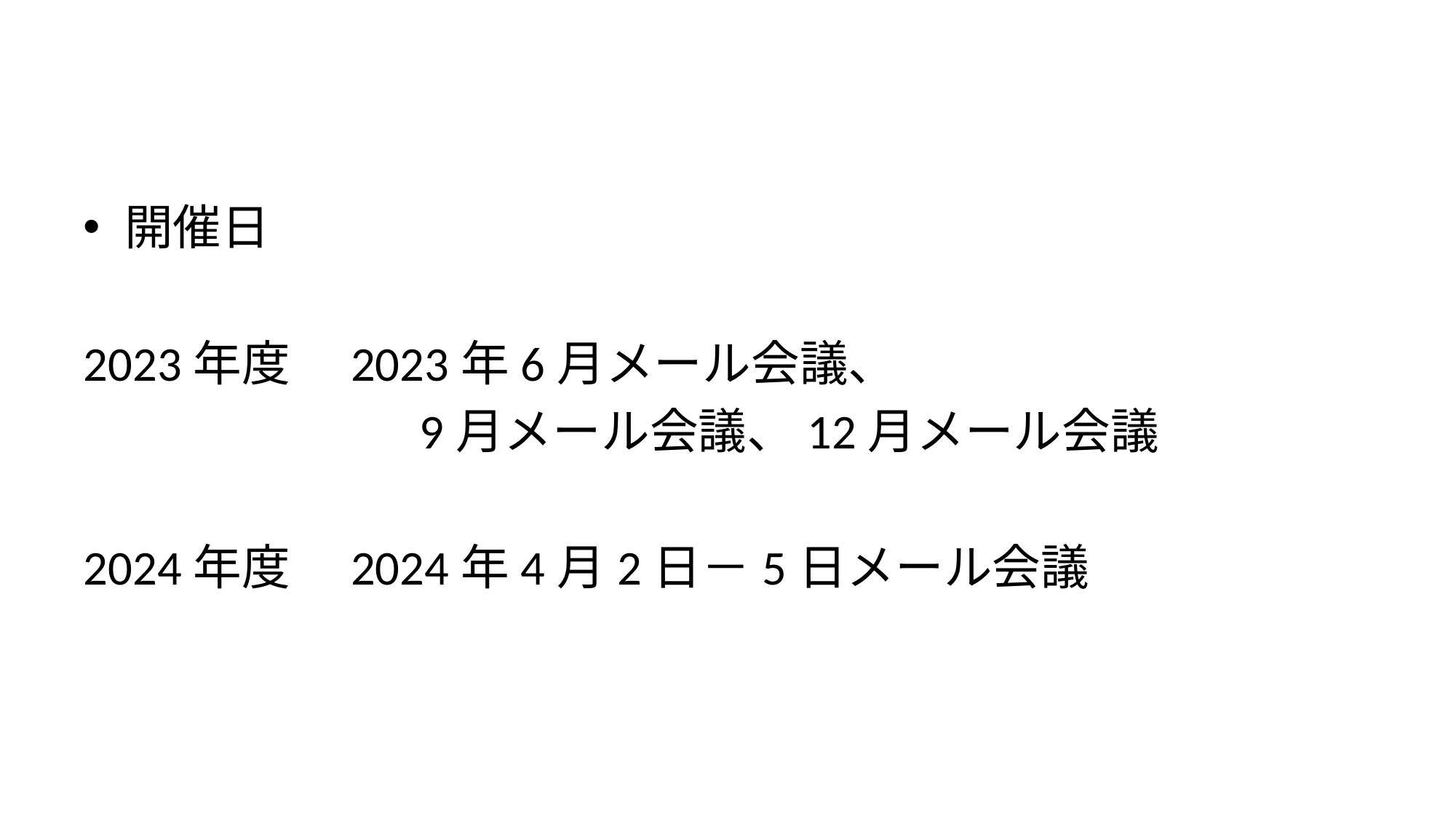

開催日

2023年度　2023年6月メール会議、
　　　　　　   9月メール会議、12月メール会議

2024年度　2024年4月2日－5日メール会議